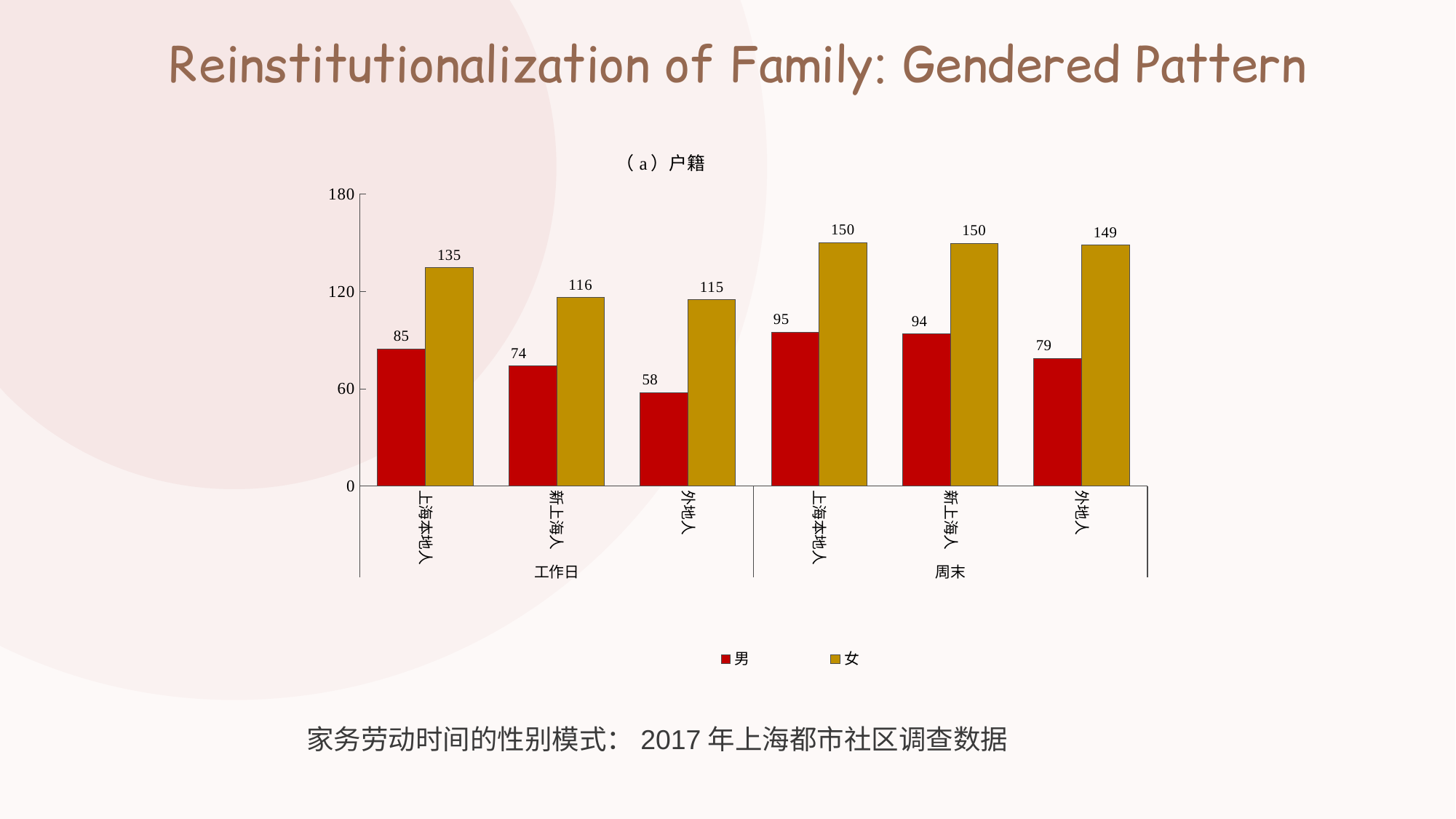

Reinstitutionalization of Family: Gendered Pattern

### Chart: （a）户籍

| Category | 男 | 女 |
|---|---|---|
| 上海本地人 | 84.56935 | 134.5573 |
| 新上海人 | 73.97336999999997 | 116.2895 |
| 外地人 | 57.61928 | 114.8583 |
| 上海本地人 | 95.04198 | 150.206 |
| 新上海人 | 93.83776 | 149.628 |
| 外地人 | 78.73451 | 148.6397 |
家务劳动时间的性别模式：2017年上海都市社区调查数据